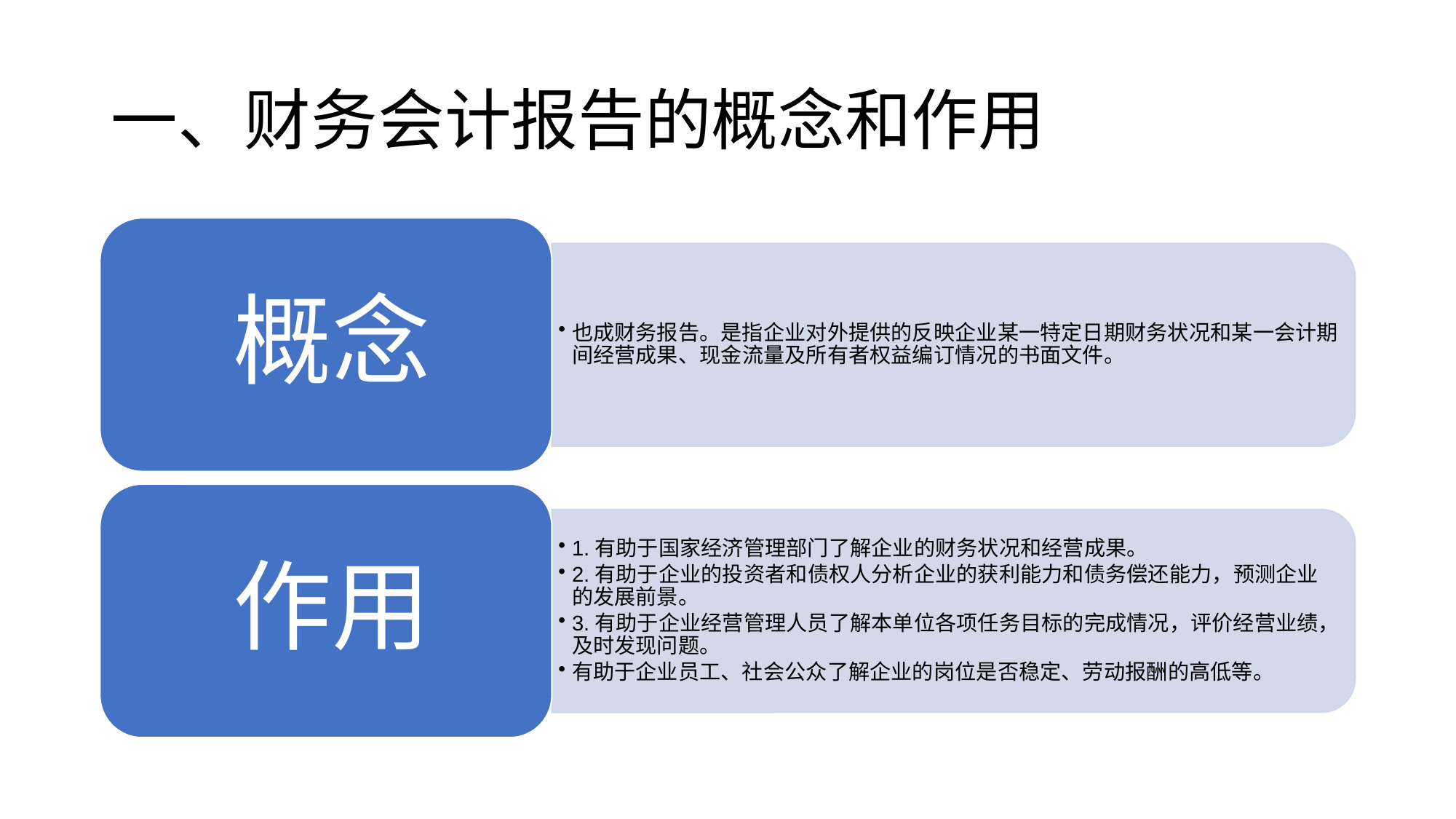

# 一、财务会计报告的概念和作用
也成财务报告。是指企业对外提供的反映企业某一特定日期财务状况和某一会计期间经营成果、现金流量及所有者权益编订情况的书面文件。
概念
1.有助于国家经济管理部门了解企业的财务状况和经营成果。
2.有助于企业的投资者和债权人分析企业的获利能力和债务偿还能力，预测企业的发展前景。
3.有助于企业经营管理人员了解本单位各项任务目标的完成情况，评价经营业绩，及时发现问题。
有助于企业员工、社会公众了解企业的岗位是否稳定、劳动报酬的高低等。
作用